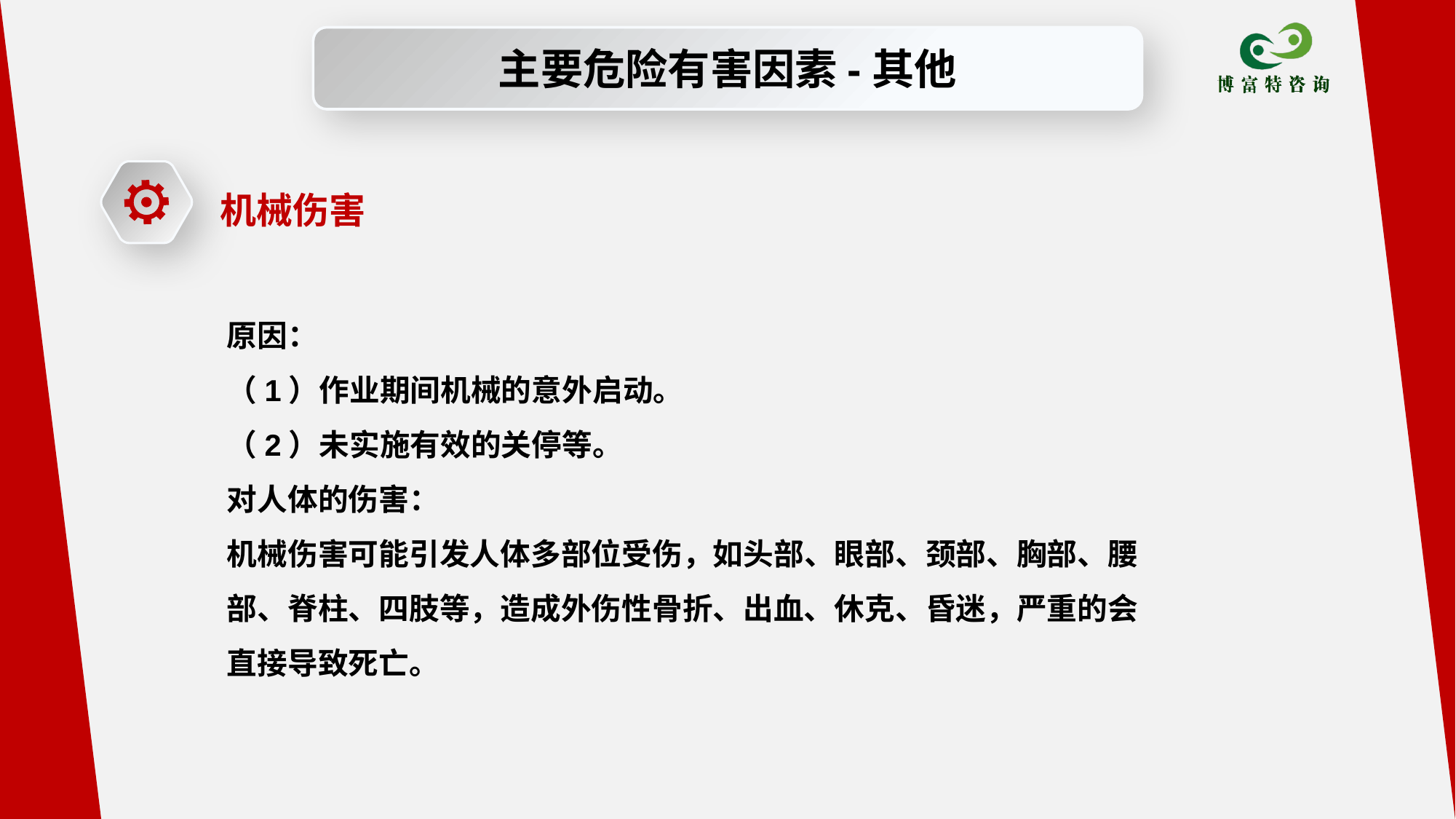

主要危险有害因素-其他

机械伤害

原因：
（1）作业期间机械的意外启动。
（2）未实施有效的关停等。
对人体的伤害：
机械伤害可能引发人体多部位受伤，如头部、眼部、颈部、胸部、腰部、脊柱、四肢等，造成外伤性骨折、出血、休克、昏迷，严重的会直接导致死亡。